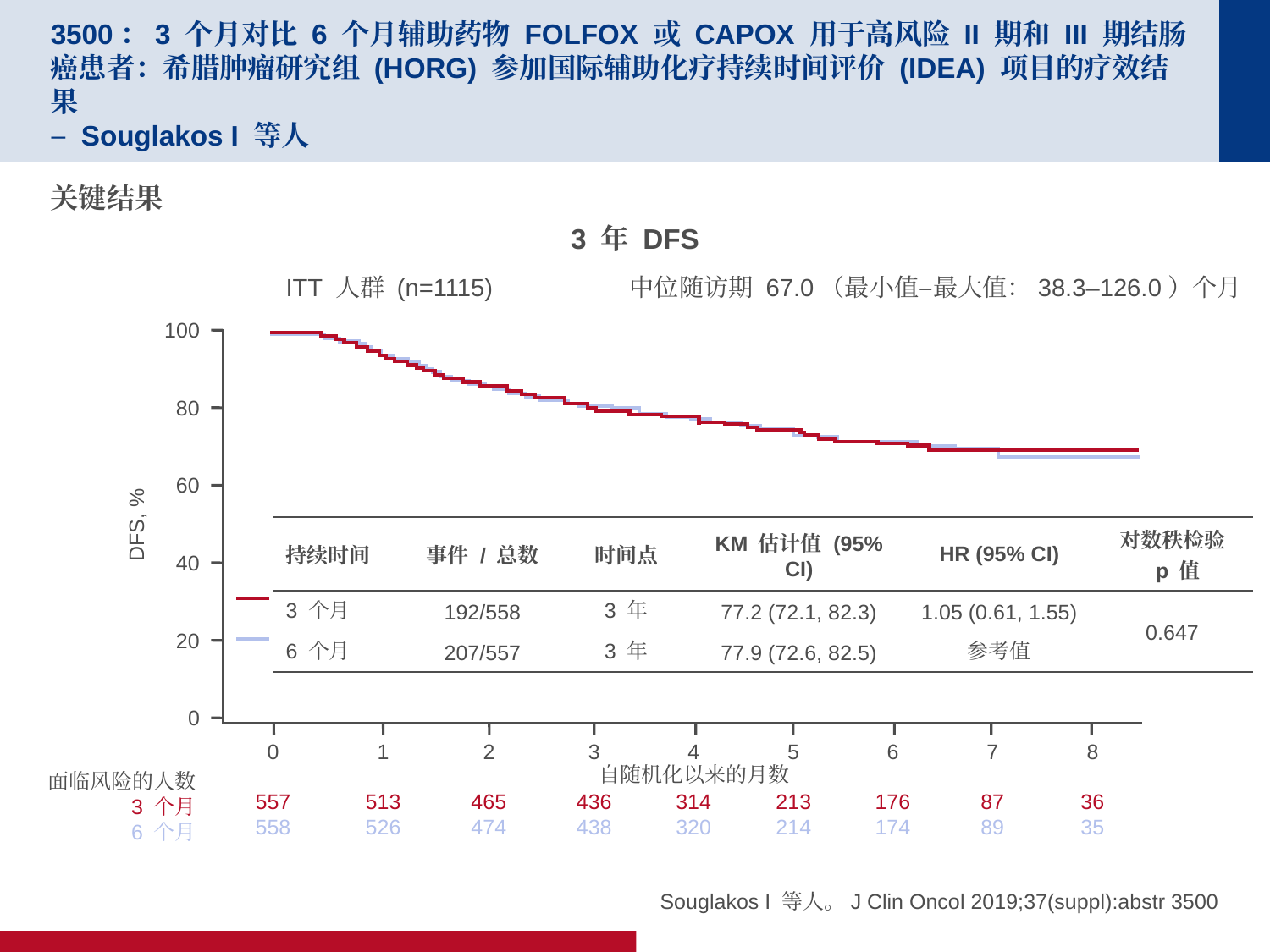

# 3500：3 个月对比 6 个月辅助药物 FOLFOX 或 CAPOX 用于高风险 II 期和 III 期结肠癌患者：希腊肿瘤研究组 (HORG) 参加国际辅助化疗持续时间评价 (IDEA) 项目的疗效结果 – Souglakos I 等人
关键结果
3 年 DFS
ITT 人群 (n=1115)
中位随访期 67.0（最小值–最大值：38.3–126.0）个月
100

80

60

DFS, %
40

20

0

0

557
558

1

513
526

2

465
474

3

436
438

4

314
320

5

213
214

6

176
174

7

87
89

8

36
35
自随机化以来的月数
面临风险的人数
3 个月
6 个月

| 持续时间 | 事件 / 总数 | 时间点 | KM 估计值 (95% CI) | HR (95% CI) | 对数秩检验 p 值 |
| --- | --- | --- | --- | --- | --- |
| 3 个月 | 192/558 | 3 年 | 77.2 (72.1, 82.3) | 1.05 (0.61, 1.55) | 0.647 |
| 6 个月 | 207/557 | 3 年 | 77.9 (72.6, 82.5) | 参考值 |  |
Souglakos I 等人。J Clin Oncol 2019;37(suppl):abstr 3500